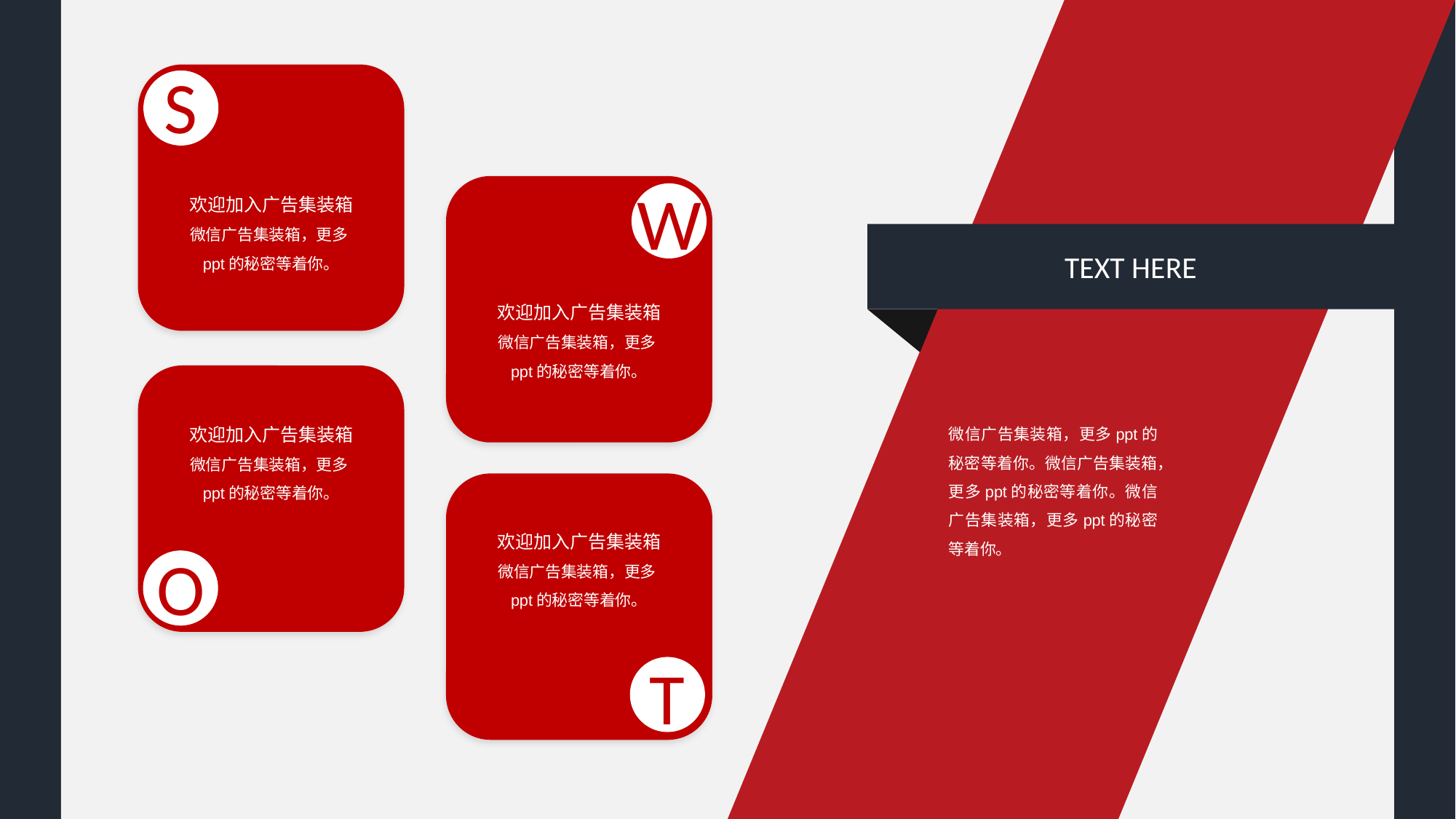

S

W

欢迎加入广告集装箱
微信广告集装箱，更多ppt的秘密等着你。

TEXT HERE
欢迎加入广告集装箱
微信广告集装箱，更多ppt的秘密等着你。

欢迎加入广告集装箱
微信广告集装箱，更多ppt的秘密等着你。
微信广告集装箱，更多ppt的秘密等着你。微信广告集装箱，更多ppt的秘密等着你。微信广告集装箱，更多ppt的秘密等着你。

欢迎加入广告集装箱
微信广告集装箱，更多ppt的秘密等着你。
O

T